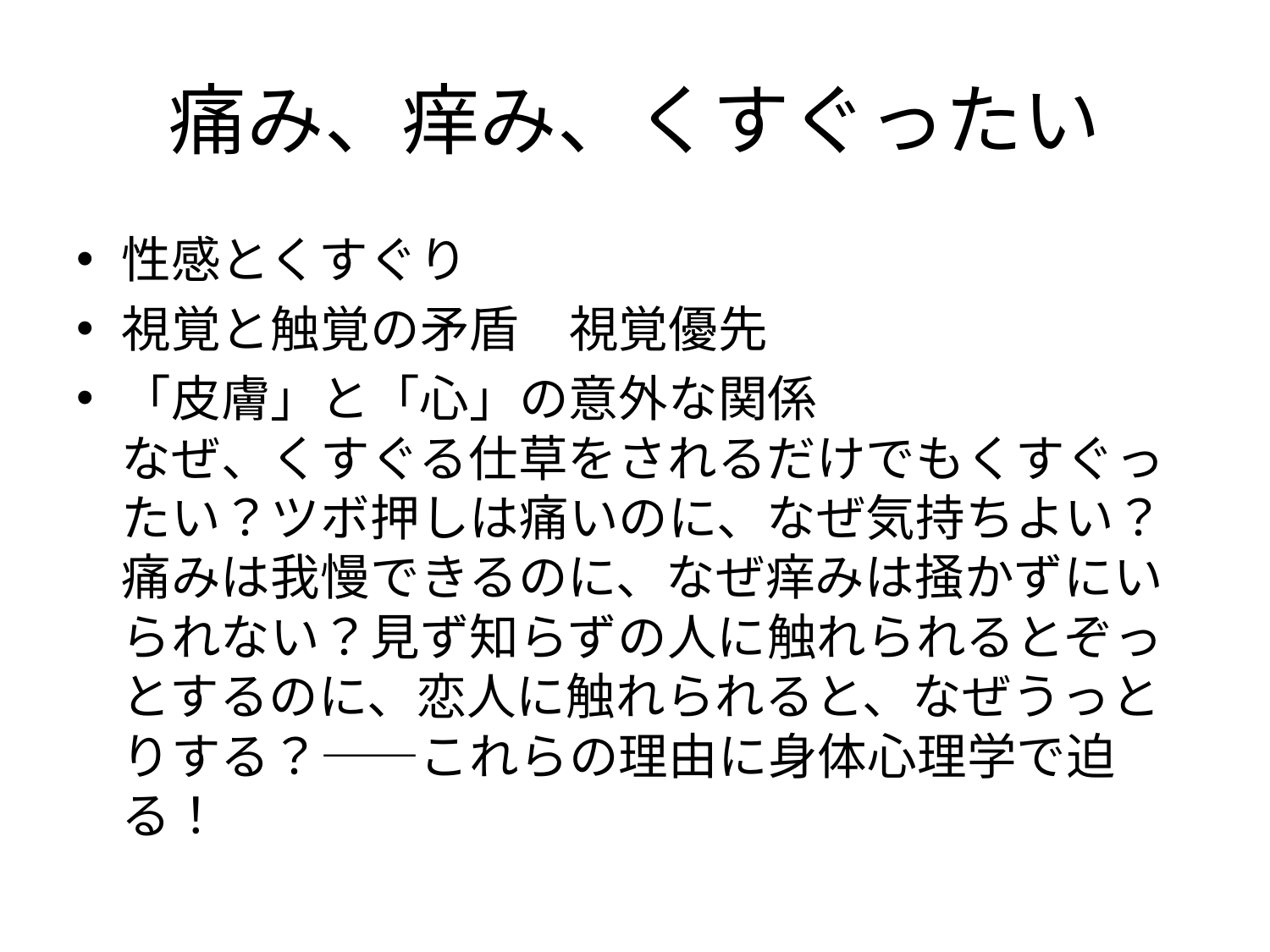

# 痛み、痒み、くすぐったい
性感とくすぐり
視覚と触覚の矛盾　視覚優先
「皮膚」と「心」の意外な関係
なぜ、くすぐる仕草をされるだけでもくすぐったい？ツボ押しは痛いのに、なぜ気持ちよい？痛みは我慢できるのに、なぜ痒みは掻かずにいられない？見ず知らずの人に触れられるとぞっとするのに、恋人に触れられると、なぜうっとりする？――これらの理由に身体心理学で迫る！